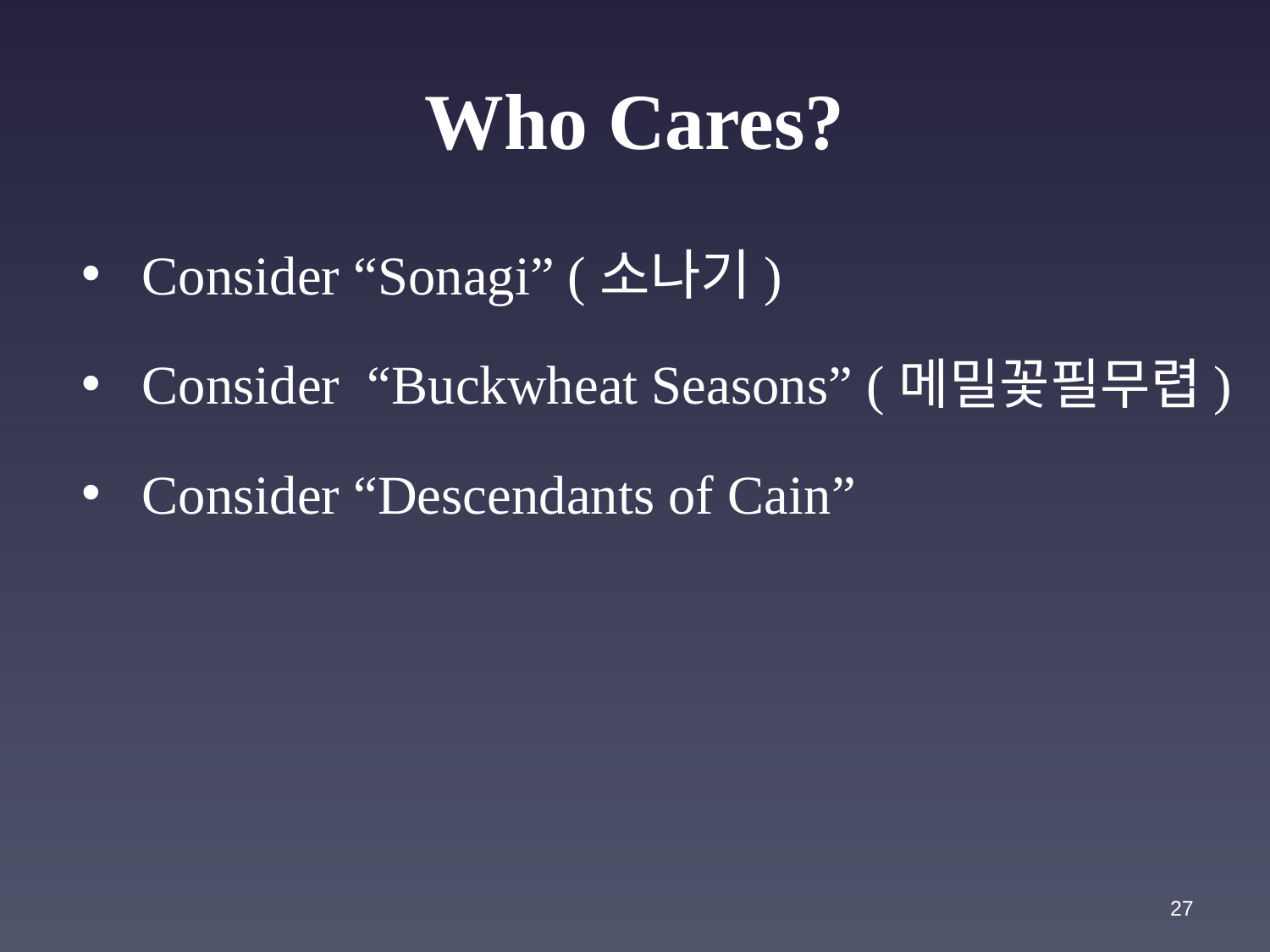

# Who Cares?
 Consider “Sonagi” (소나기)
 Consider  “Buckwheat Seasons” (메밀꽃필무렵)
 Consider “Descendants of Cain”
27